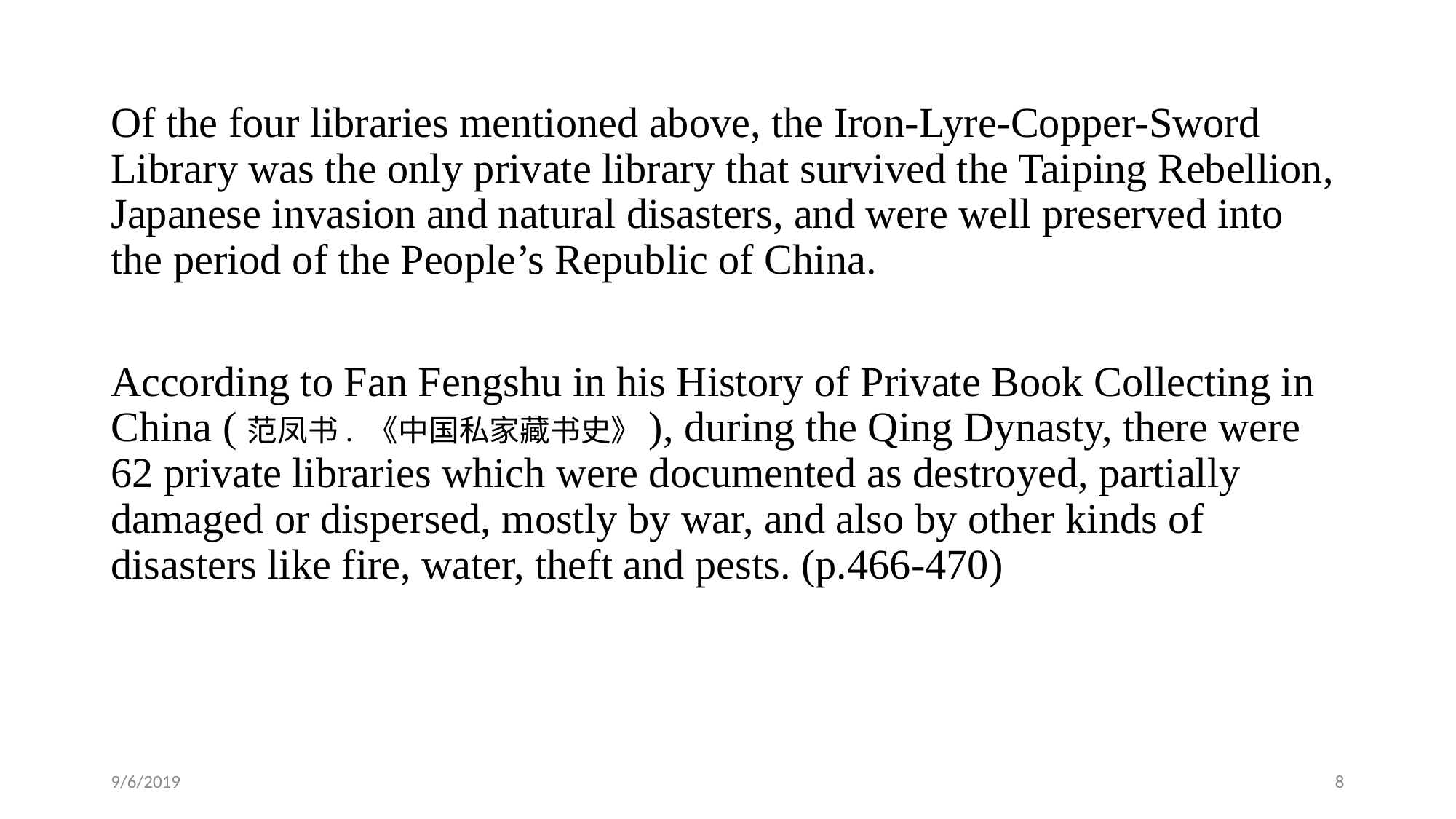

Of the four libraries mentioned above, the Iron-Lyre-Copper-Sword Library was the only private library that survived the Taiping Rebellion, Japanese invasion and natural disasters, and were well preserved into the period of the People’s Republic of China.

According to Fan Fengshu in his History of Private Book Collecting in China (范凤书. 《中国私家藏书史》), during the Qing Dynasty, there were 62 private libraries which were documented as destroyed, partially damaged or dispersed, mostly by war, and also by other kinds of disasters like fire, water, theft and pests. (p.466-470)
9/6/2019
8